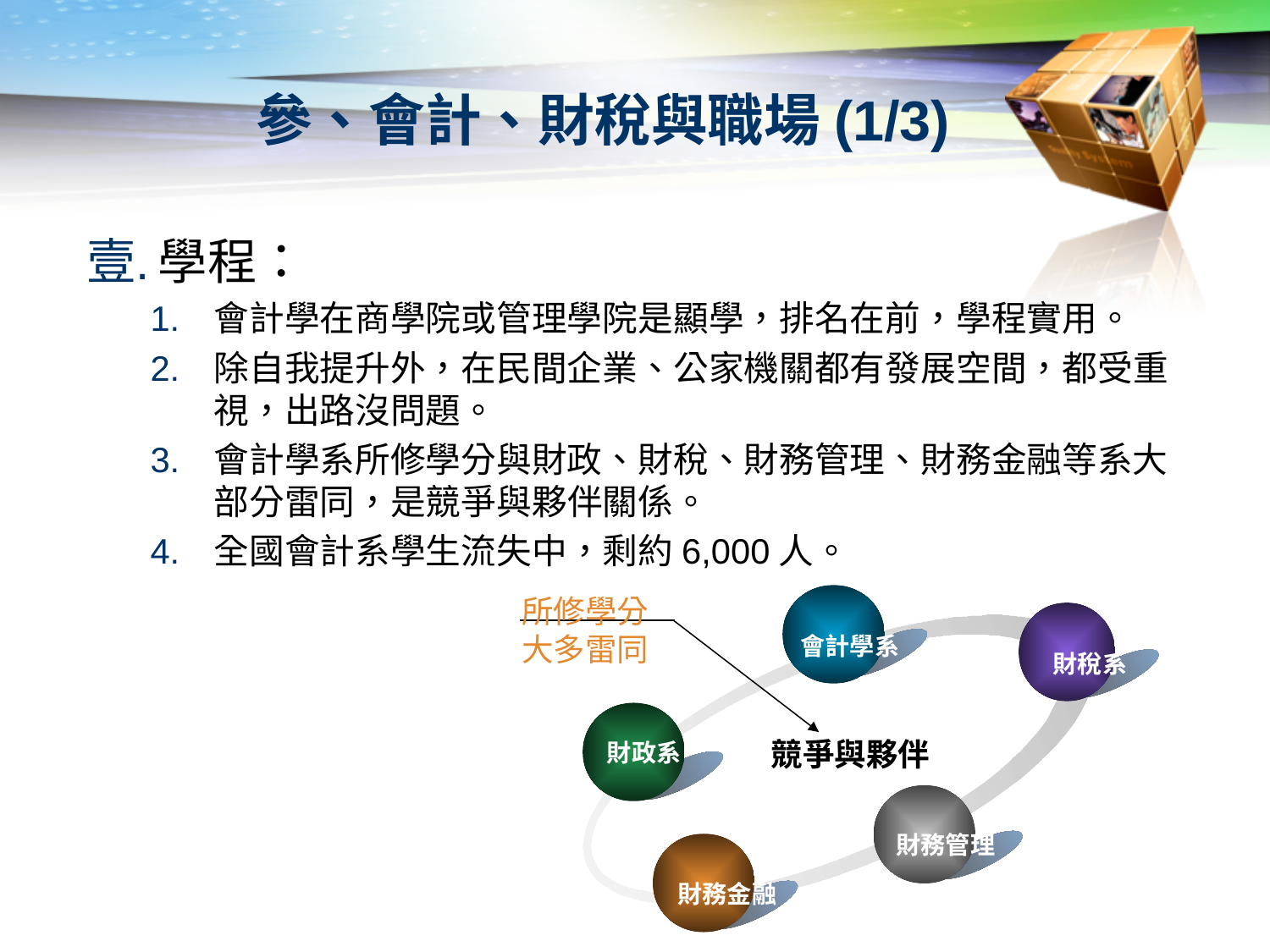

# 參、會計、財稅與職場(1/3)
學程：
會計學在商學院或管理學院是顯學，排名在前，學程實用。
除自我提升外，在民間企業、公家機關都有發展空間，都受重視，出路沒問題。
會計學系所修學分與財政、財稅、財務管理、財務金融等系大部分雷同，是競爭與夥伴關係。
全國會計系學生流失中，剩約6,000人。

所修學分
大多雷同

會計學系

財稅系

競爭與夥伴

財務管理

財務金融

財政系